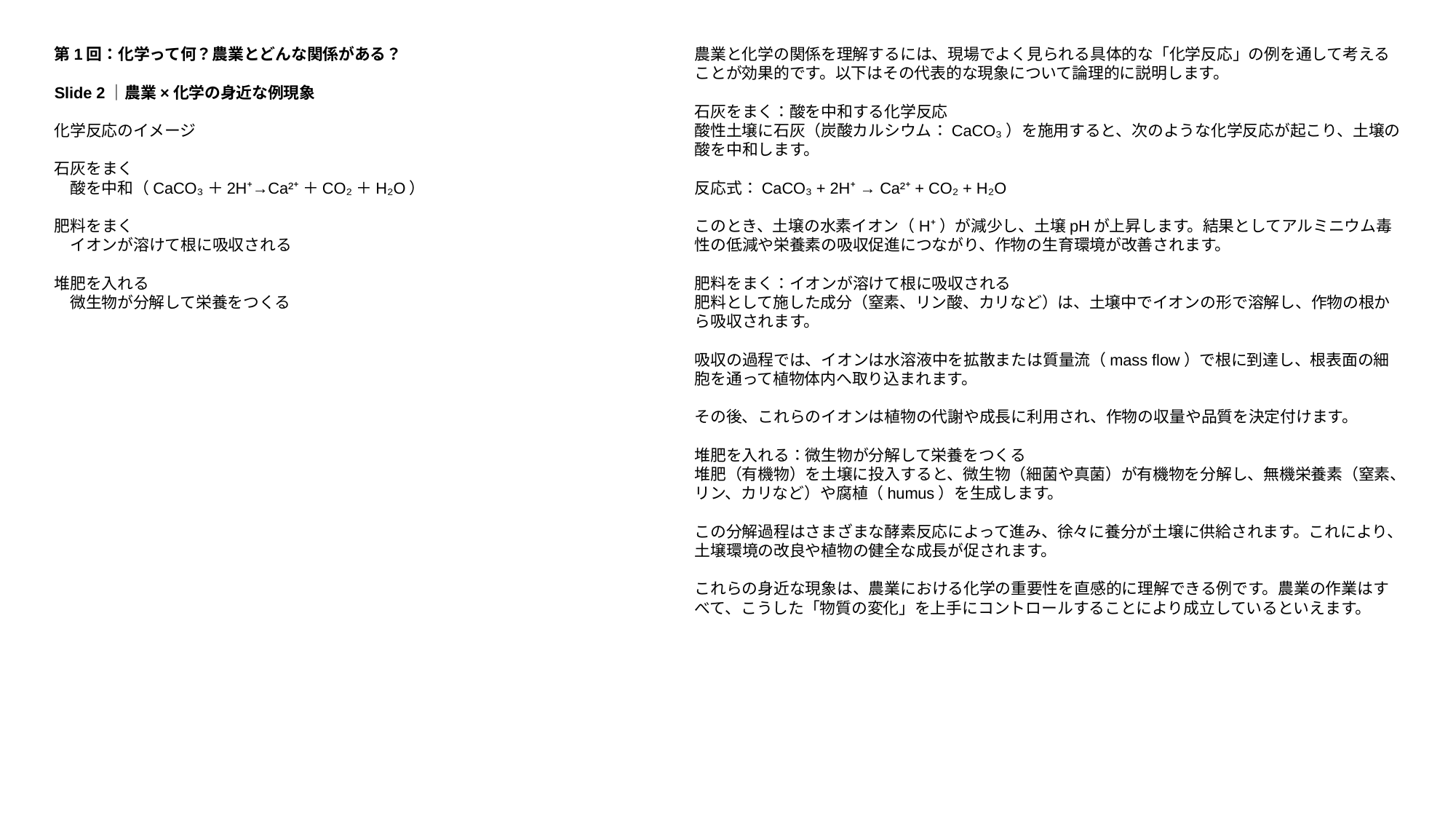

第1回：化学って何？農業とどんな関係がある？

Slide 2｜農業×化学の身近な例現象

化学反応のイメージ

石灰をまく
　酸を中和（CaCO₃＋2H⁺→Ca²⁺＋CO₂＋H₂O）

肥料をまく
　イオンが溶けて根に吸収される

堆肥を入れる
　微生物が分解して栄養をつくる
農業と化学の関係を理解するには、現場でよく見られる具体的な「化学反応」の例を通して考えることが効果的です。以下はその代表的な現象について論理的に説明します。​

石灰をまく：酸を中和する化学反応
酸性土壌に石灰（炭酸カルシウム：CaCO₃）を施用すると、次のような化学反応が起こり、土壌の酸を中和します。​

反応式：CaCO₃ + 2H⁺ → Ca²⁺ + CO₂ + H₂O

このとき、土壌の水素イオン（H⁺）が減少し、土壌pHが上昇します。結果としてアルミニウム毒性の低減や栄養素の吸収促進につながり、作物の生育環境が改善されます。​

肥料をまく：イオンが溶けて根に吸収される
肥料として施した成分（窒素、リン酸、カリなど）は、土壌中でイオンの形で溶解し、作物の根から吸収されます。​

吸収の過程では、イオンは水溶液中を拡散または質量流（mass flow）で根に到達し、根表面の細胞を通って植物体内へ取り込まれます。​

その後、これらのイオンは植物の代謝や成長に利用され、作物の収量や品質を決定付けます。​

堆肥を入れる：微生物が分解して栄養をつくる
堆肥（有機物）を土壌に投入すると、微生物（細菌や真菌）が有機物を分解し、無機栄養素（窒素、リン、カリなど）や腐植（humus）を生成します。​

この分解過程はさまざまな酵素反応によって進み、徐々に養分が土壌に供給されます。これにより、土壌環境の改良や植物の健全な成長が促されます。​

これらの身近な現象は、農業における化学の重要性を直感的に理解できる例です。農業の作業はすべて、こうした「物質の変化」を上手にコントロールすることにより成立しているといえます。